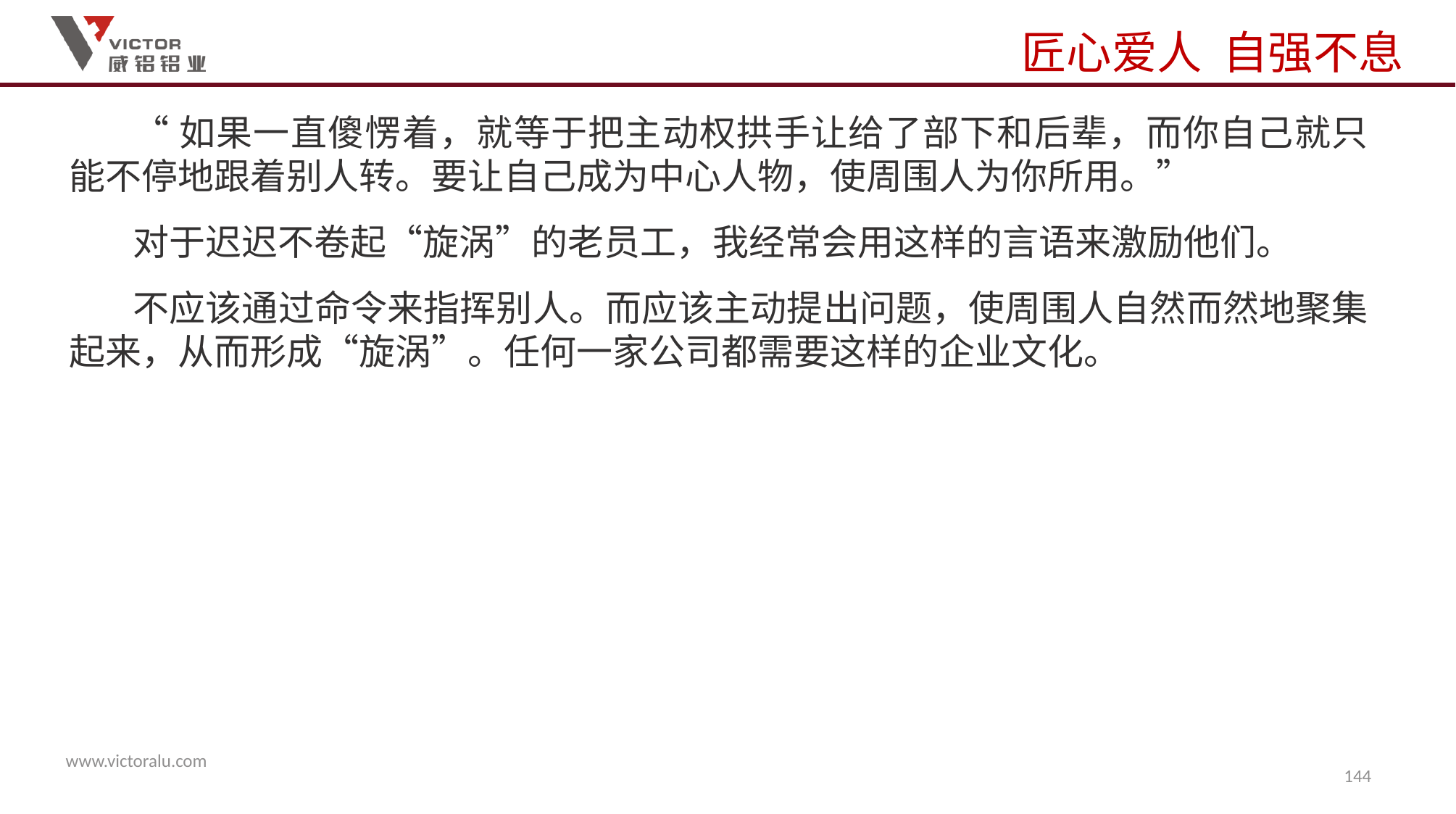

“如果一直傻愣着，就等于把主动权拱手让给了部下和后辈，而你自己就只能不停地跟着别人转。要让自己成为中心人物，使周围人为你所用。”
对于迟迟不卷起“旋涡”的老员工，我经常会用这样的言语来激励他们。
不应该通过命令来指挥别人。而应该主动提出问题，使周围人自然而然地聚集起来，从而形成“旋涡”。任何一家公司都需要这样的企业文化。

144